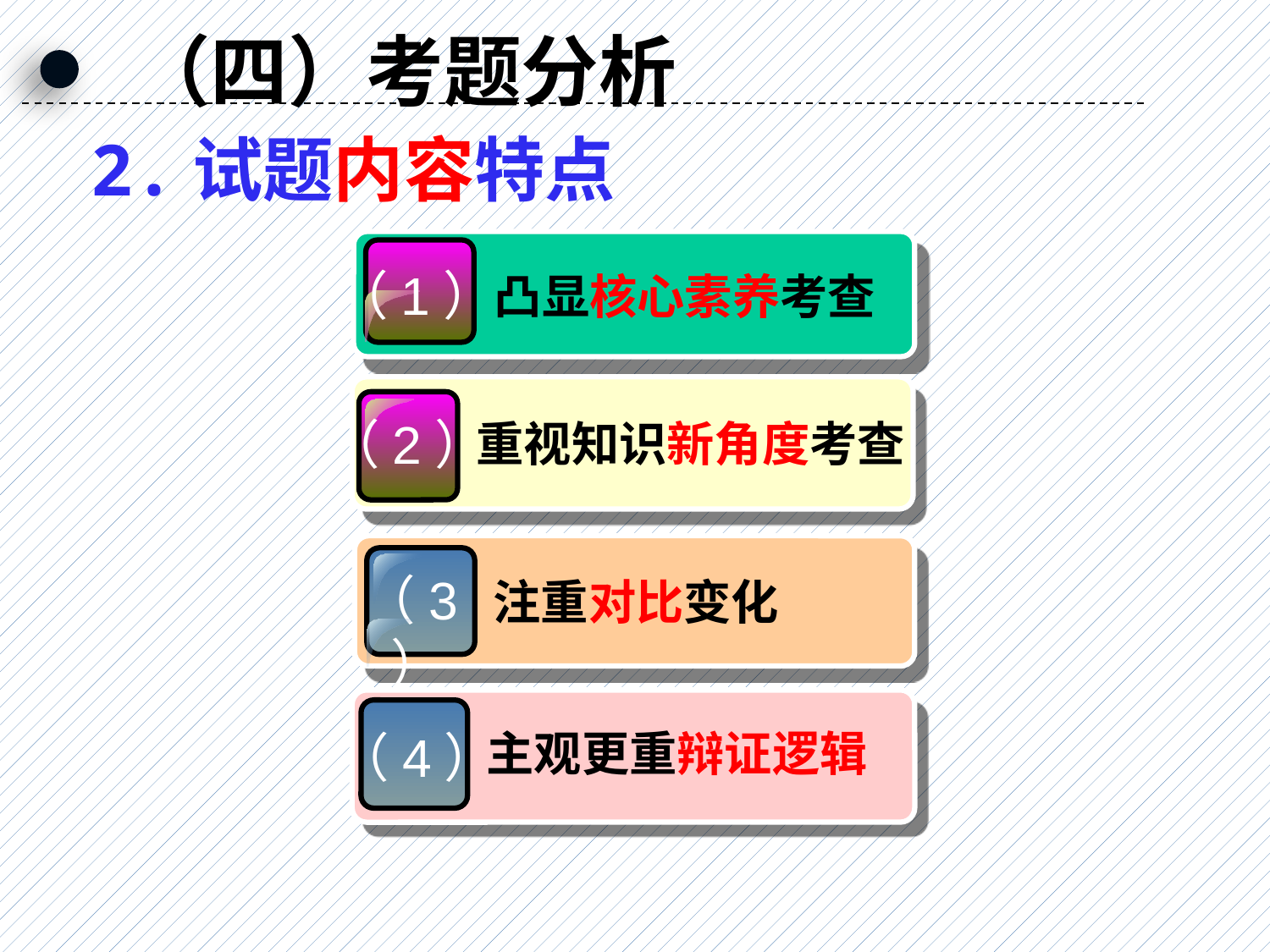

（四）考题分析

2.试题内容特点

（1）

凸显核心素养考查

（2）
重视知识新角度考查

（3）

注重对比变化

（4）

主观更重辩证逻辑